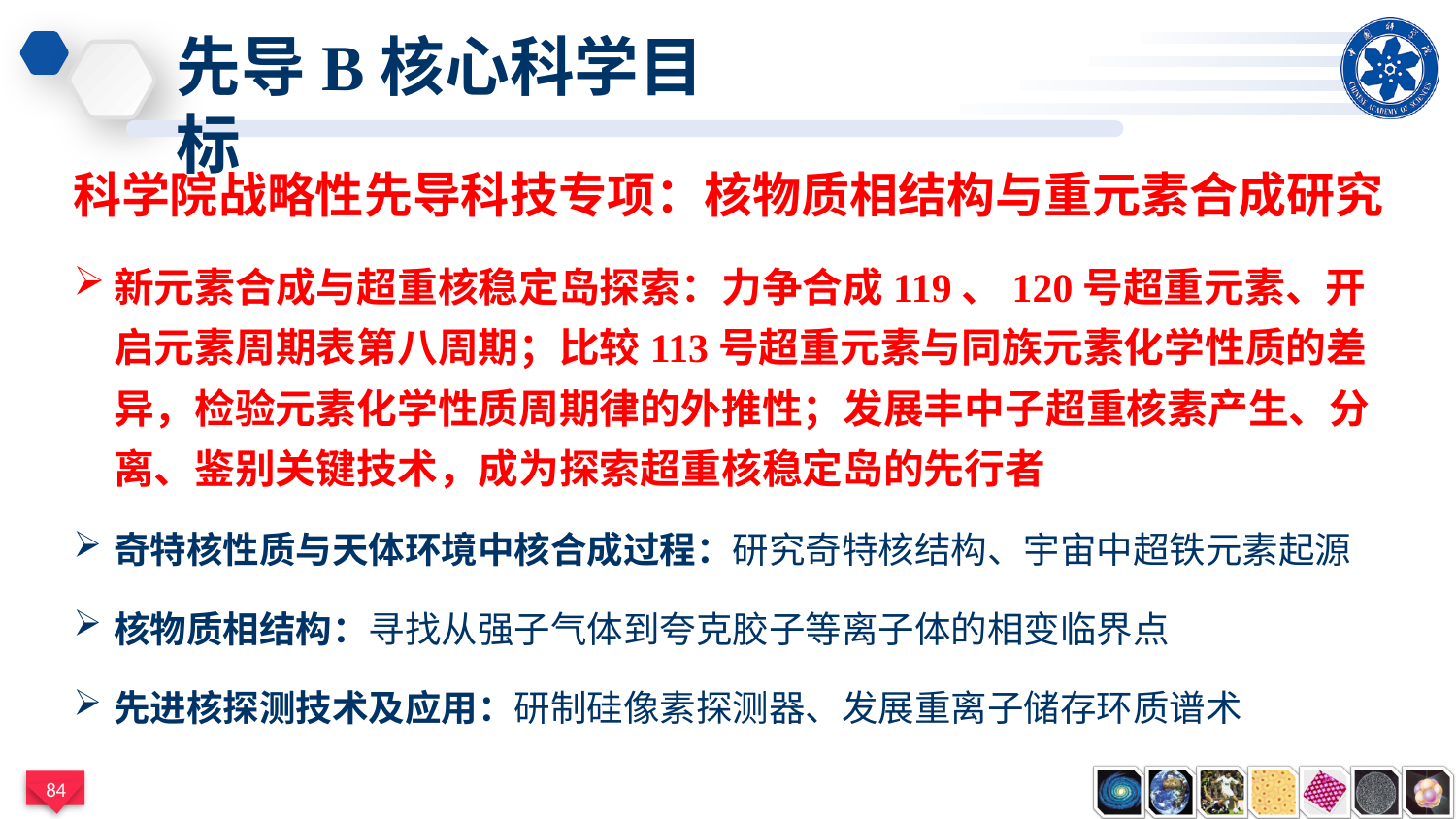

# 先导B核心科学目标
科学院战略性先导科技专项：核物质相结构与重元素合成研究
新元素合成与超重核稳定岛探索：力争合成119、120号超重元素、开启元素周期表第八周期；比较113号超重元素与同族元素化学性质的差异，检验元素化学性质周期律的外推性；发展丰中子超重核素产生、分离、鉴别关键技术，成为探索超重核稳定岛的先行者
奇特核性质与天体环境中核合成过程：研究奇特核结构、宇宙中超铁元素起源
核物质相结构：寻找从强子气体到夸克胶子等离子体的相变临界点
先进核探测技术及应用：研制硅像素探测器、发展重离子储存环质谱术